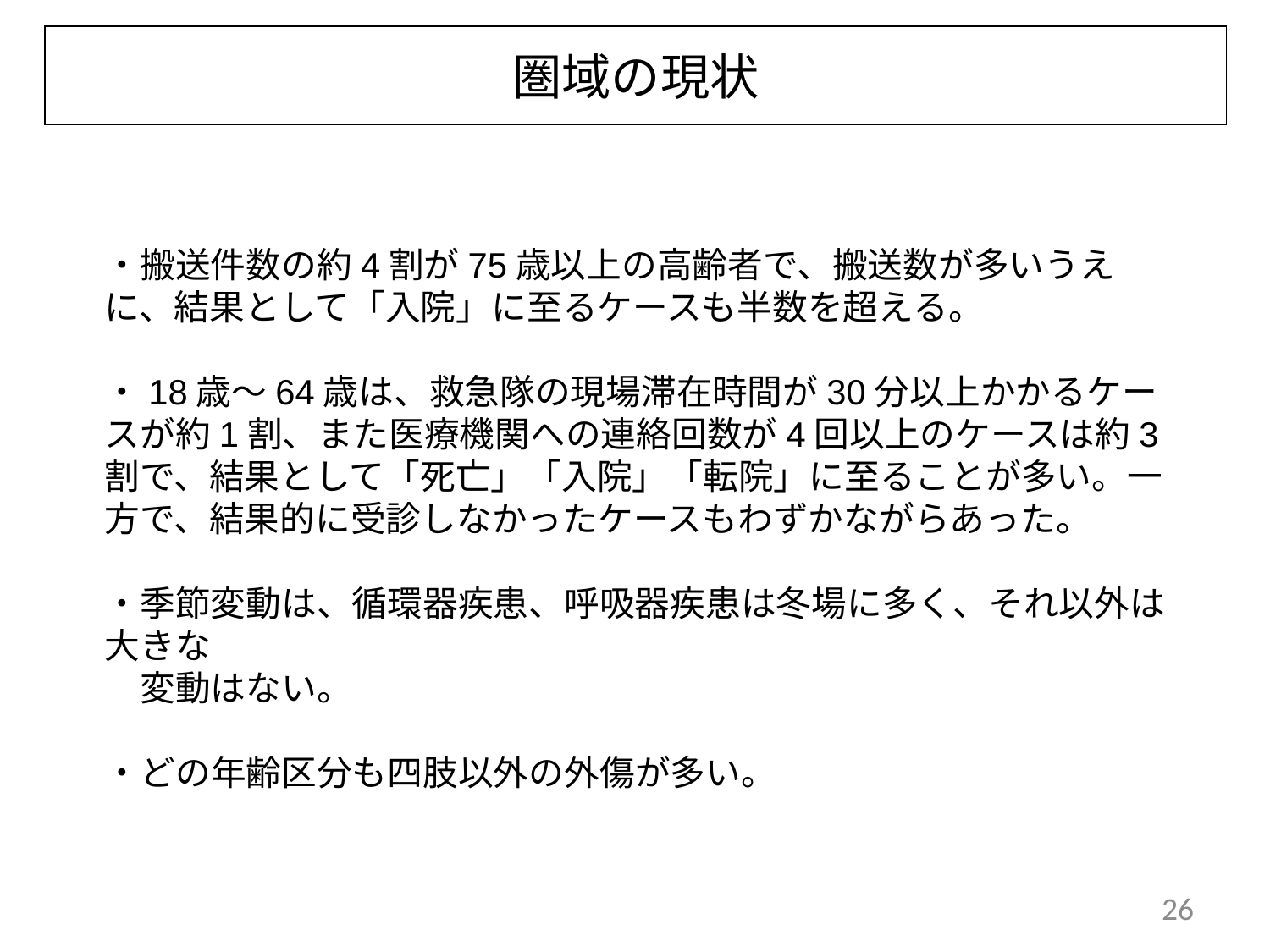

# 圏域の現状
・搬送件数の約4割が75歳以上の高齢者で、搬送数が多いうえに、結果として「入院」に至るケースも半数を超える。

・18歳～64歳は、救急隊の現場滞在時間が30分以上かかるケースが約1割、また医療機関への連絡回数が4回以上のケースは約3割で、結果として「死亡」「入院」「転院」に至ることが多い。一方で、結果的に受診しなかったケースもわずかながらあった。

・季節変動は、循環器疾患、呼吸器疾患は冬場に多く、それ以外は大きな
　変動はない。

・どの年齢区分も四肢以外の外傷が多い。
26